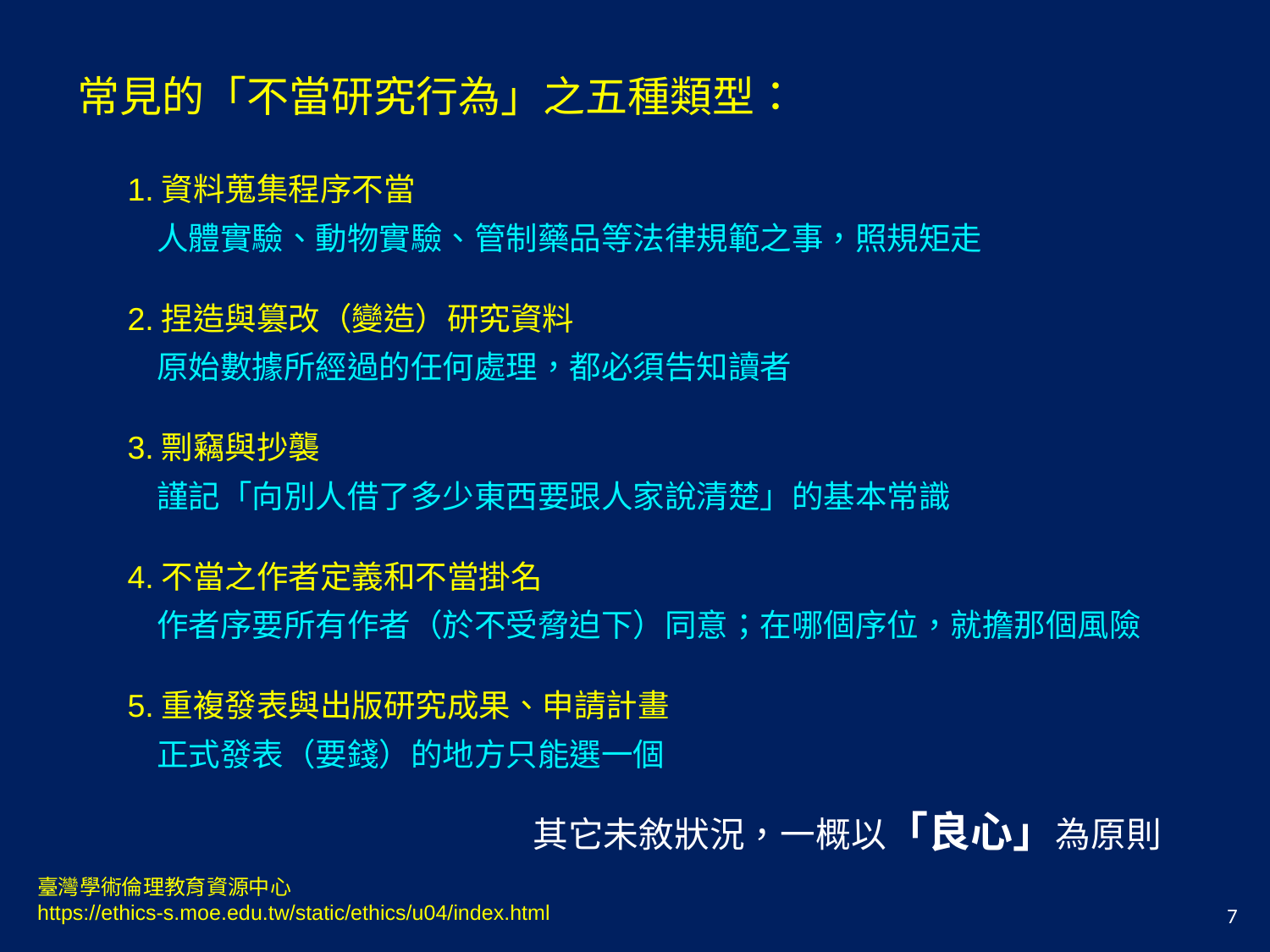

常見的「不當研究行為」之五種類型：

1.資料蒐集程序不當
   人體實驗、動物實驗、管制藥品等法律規範之事，照規矩走
2.捏造與篡改（變造）研究資料
   原始數據所經過的任何處理，都必須告知讀者
3.剽竊與抄襲
   謹記「向別人借了多少東西要跟人家說清楚」的基本常識
4.不當之作者定義和不當掛名
   作者序要所有作者（於不受脅迫下）同意；在哪個序位，就擔那個風險
5.重複發表與出版研究成果、申請計畫
   正式發表（要錢）的地方只能選一個
其它未敘狀況，一概以「良心」為原則
臺灣學術倫理教育資源中心
https://ethics-s.moe.edu.tw/static/ethics/u04/index.html
7